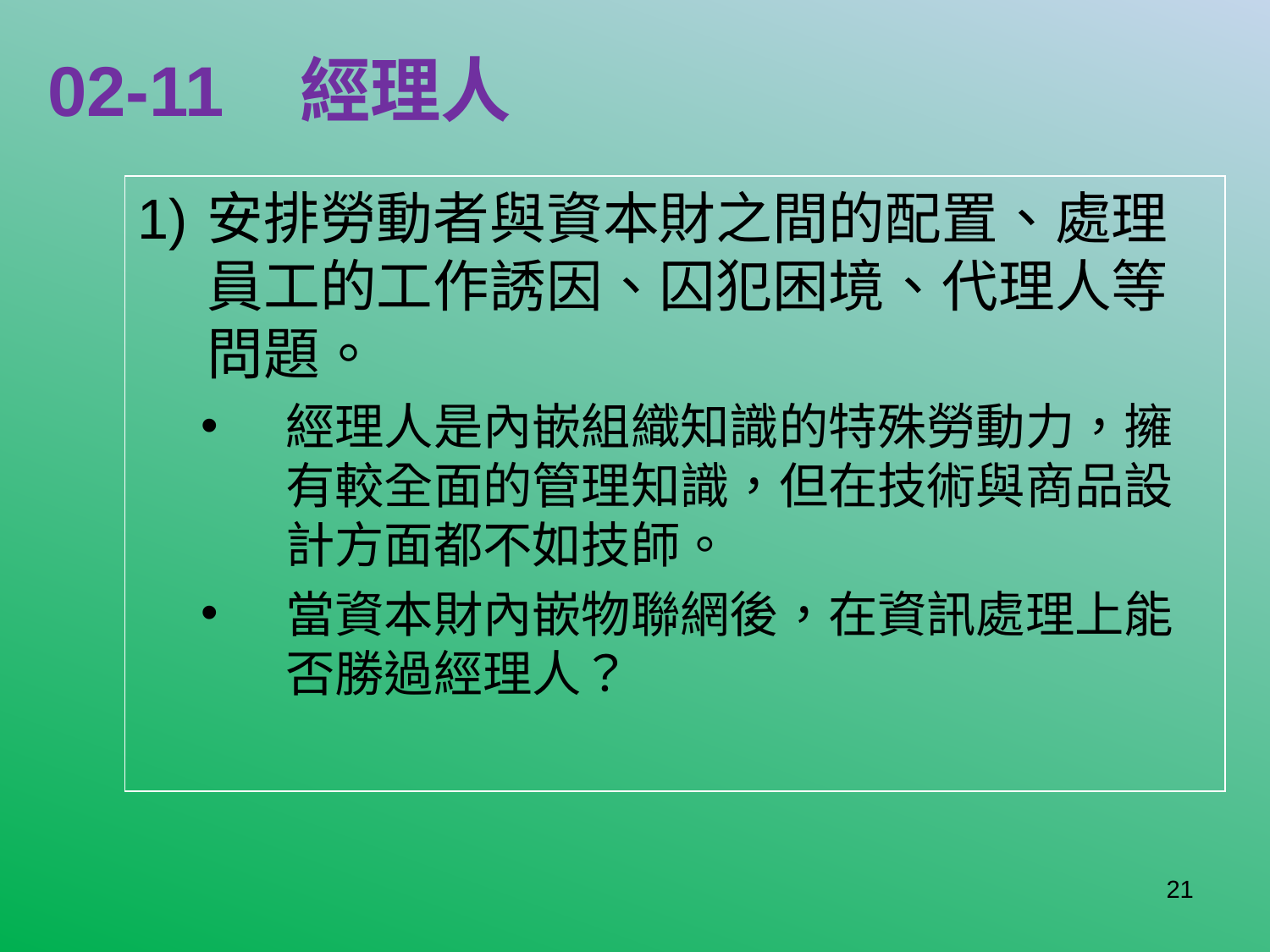

# 02-11   經理人
安排勞動者與資本財之間的配置、處理員工的工作誘因、囚犯困境、代理人等問題。
經理人是內嵌組織知識的特殊勞動力，擁有較全面的管理知識，但在技術與商品設計方面都不如技師。
當資本財內嵌物聯網後，在資訊處理上能否勝過經理人？
21